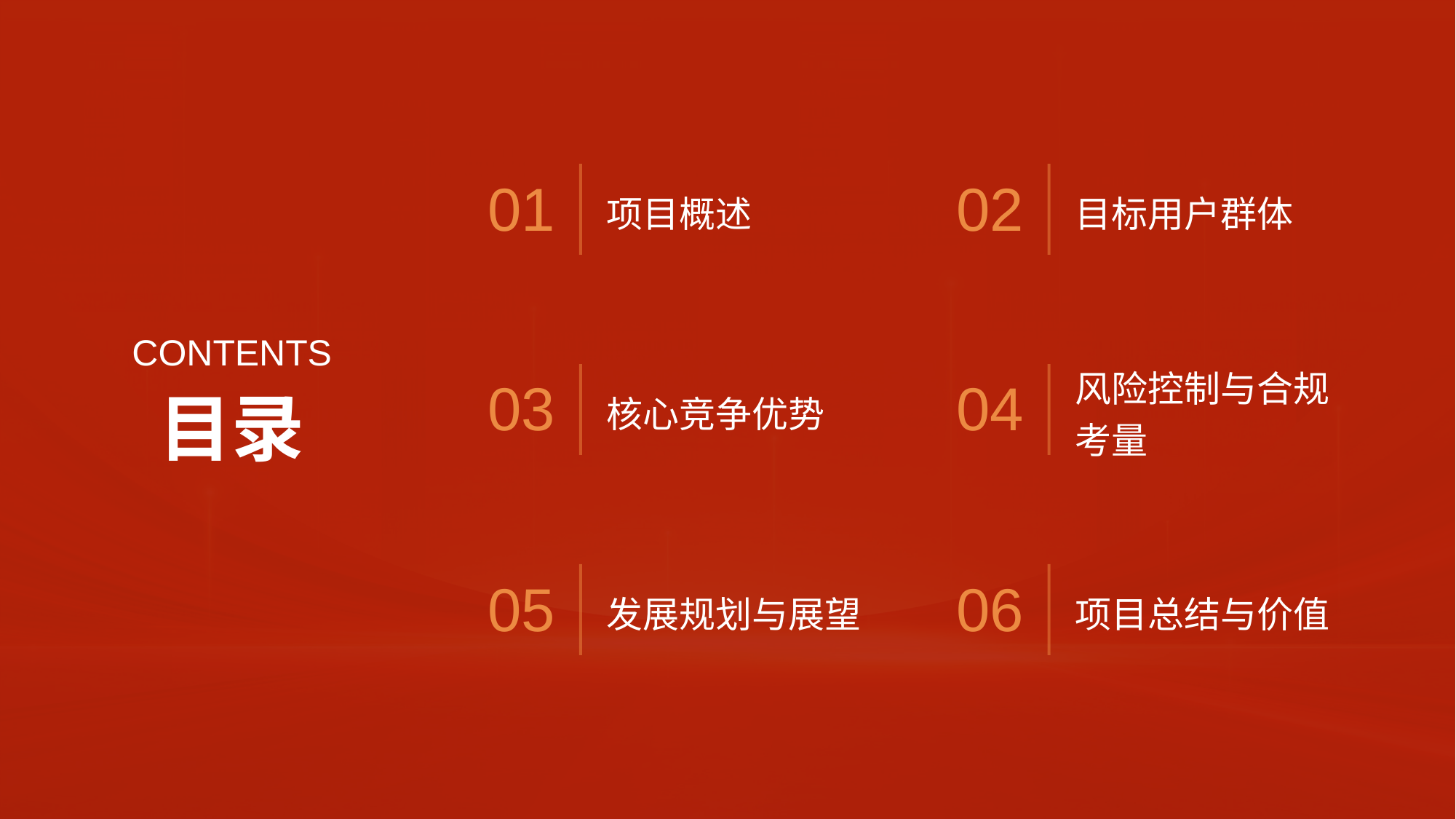

项目概述
目标用户群体

01
02
CONTENTS
核心竞争优势
风险控制与合规考量

03
04
目录
发展规划与展望
项目总结与价值

05
06